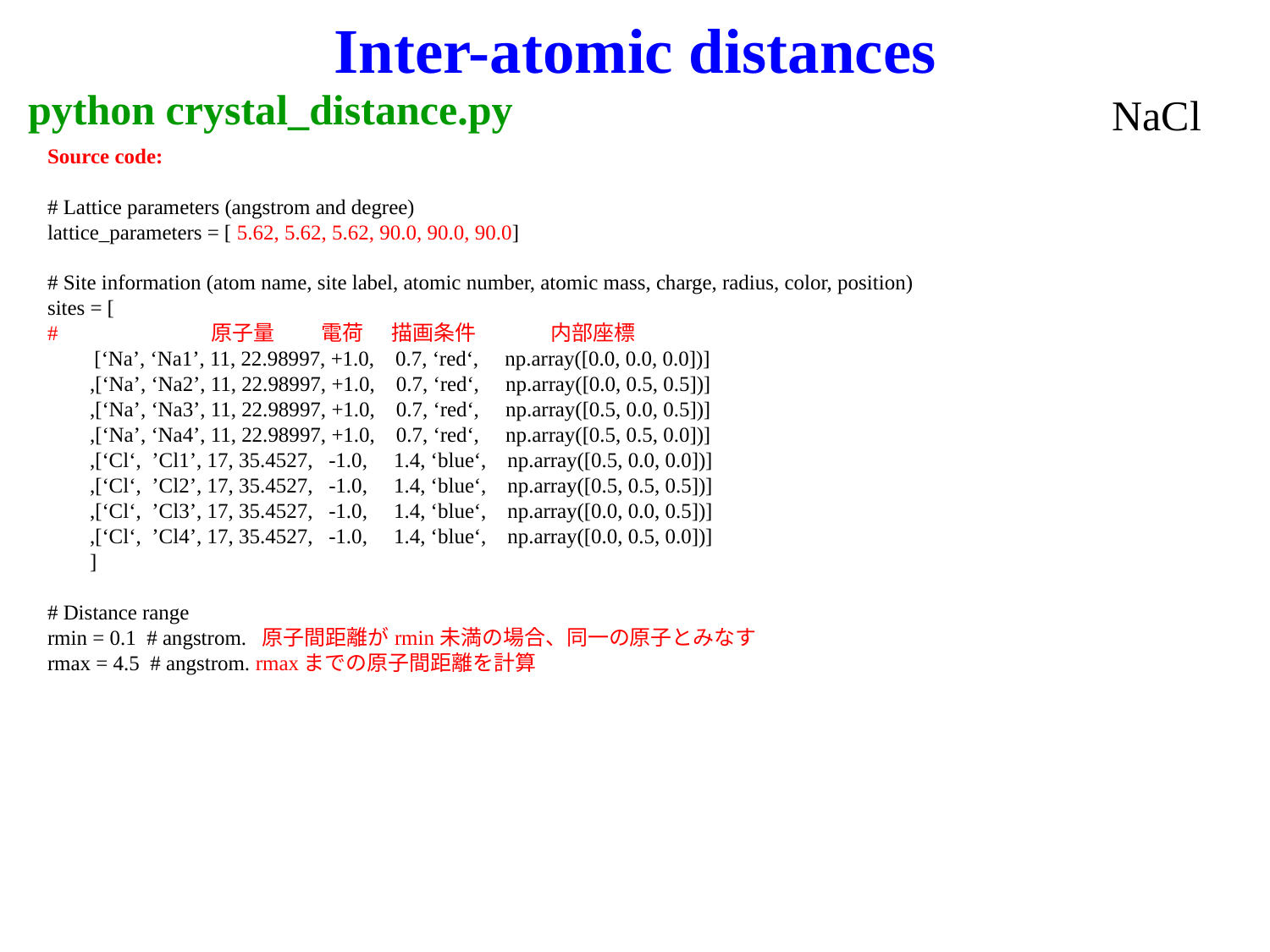

# Inter-atomic distances
 python crystal_distance.py
NaCl
Source code:

# Lattice parameters (angstrom and degree)
lattice_parameters = [ 5.62, 5.62, 5.62, 90.0, 90.0, 90.0]

# Site information (atom name, site label, atomic number, atomic mass, charge, radius, color, position)
sites = [
#                            原子量          電荷      描画条件                内部座標 [‘Na’, ‘Na1’, 11, 22.98997, +1.0,    0.7, ‘red‘,     np.array([0.0, 0.0, 0.0])]
        ,[‘Na’, ‘Na2’, 11, 22.98997, +1.0,    0.7, ‘red‘,     np.array([0.0, 0.5, 0.5])]
        ,[‘Na’, ‘Na3’, 11, 22.98997, +1.0,    0.7, ‘red‘,     np.array([0.5, 0.0, 0.5])]
        ,[‘Na’, ‘Na4’, 11, 22.98997, +1.0,    0.7, ‘red‘,     np.array([0.5, 0.5, 0.0])]
        ,[‘Cl‘,  ’Cl1’, 17, 35.4527,   -1.0,     1.4, ‘blue‘,    np.array([0.5, 0.0, 0.0])]
        ,[‘Cl‘,  ’Cl2’, 17, 35.4527,   -1.0,     1.4, ‘blue‘,    np.array([0.5, 0.5, 0.5])]
        ,[‘Cl‘,  ’Cl3’, 17, 35.4527,   -1.0,     1.4, ‘blue‘,    np.array([0.0, 0.0, 0.5])]
        ,[‘Cl‘,  ’Cl4’, 17, 35.4527,   -1.0,     1.4, ‘blue‘,    np.array([0.0, 0.5, 0.0])]
        ]

# Distance range
rmin = 0.1  # angstrom.  原子間距離がrmin未満の場合、同一の原子とみなす
rmax = 4.5  # angstrom. rmaxまでの原子間距離を計算